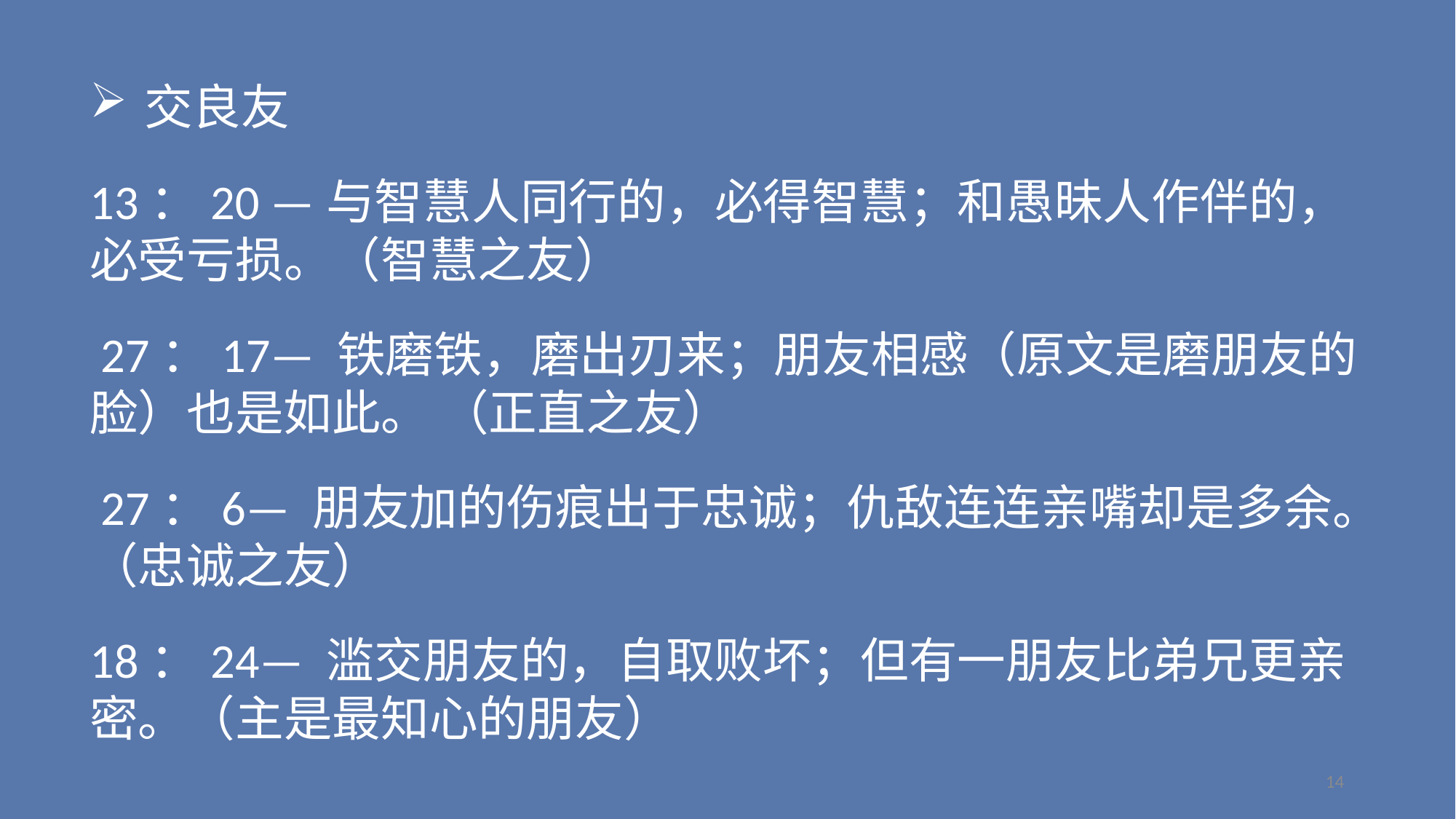

交良友
13：20 —与智慧人同行的，必得智慧；和愚昧人作伴的，必受亏损。（智慧之友）
 27：17— 铁磨铁，磨出刃来；朋友相感（原文是磨朋友的脸）也是如此。 （正直之友）
 27：6— 朋友加的伤痕出于忠诚；仇敌连连亲嘴却是多余。 （忠诚之友）
18：24— 滥交朋友的，自取败坏；但有一朋友比弟兄更亲密。（主是最知心的朋友）

14